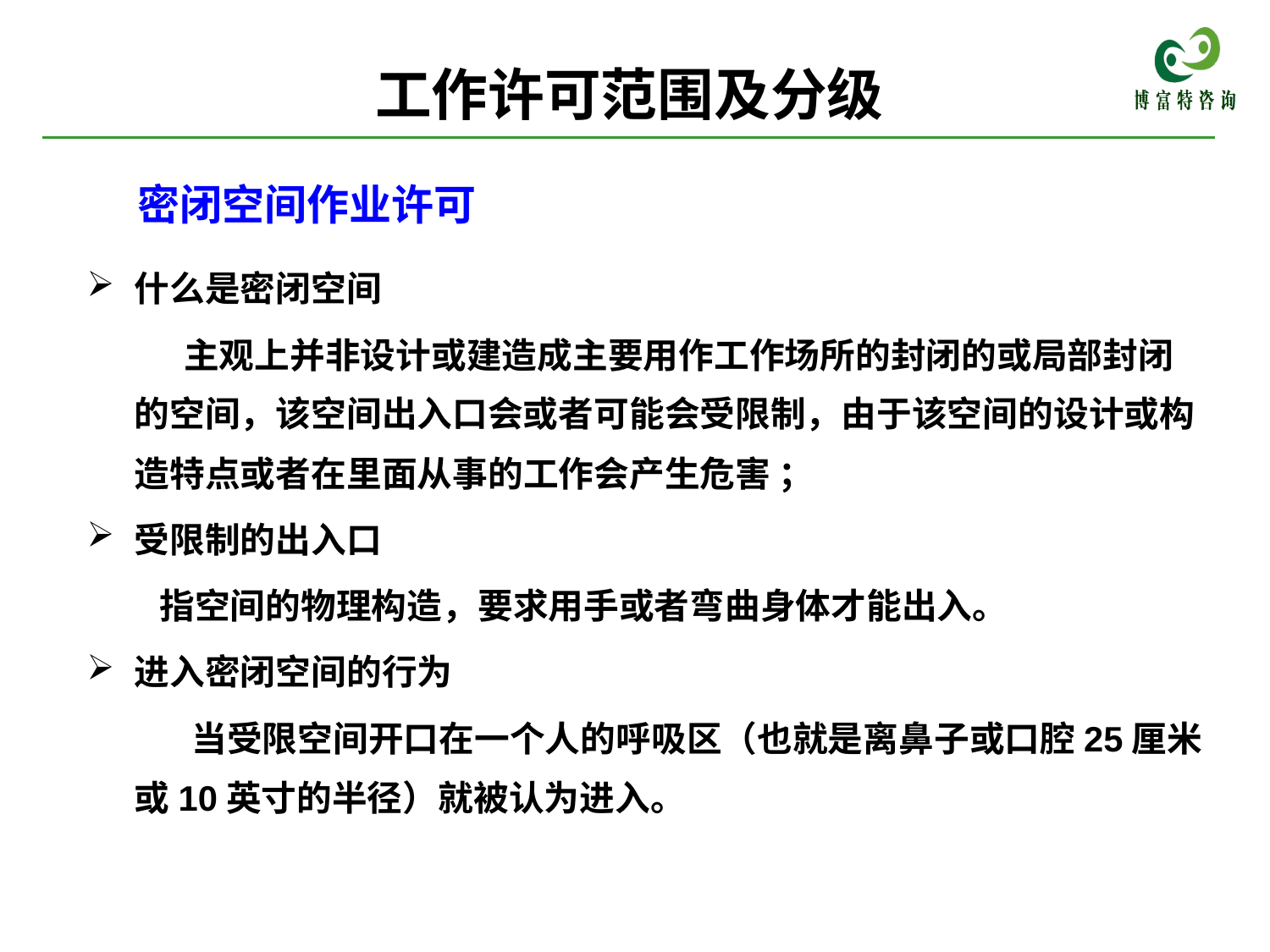

工作许可范围及分级
密闭空间作业许可
什么是密闭空间
           主观上并非设计或建造成主要用作工作场所的封闭的或局部封闭的空间，该空间出入口会或者可能会受限制，由于该空间的设计或构造特点或者在里面从事的工作会产生危害 ；
受限制的出入口
        指空间的物理构造，要求用手或者弯曲身体才能出入。
进入密闭空间的行为
            当受限空间开口在一个人的呼吸区（也就是离鼻子或口腔25厘米或10英寸的半径）就被认为进入。